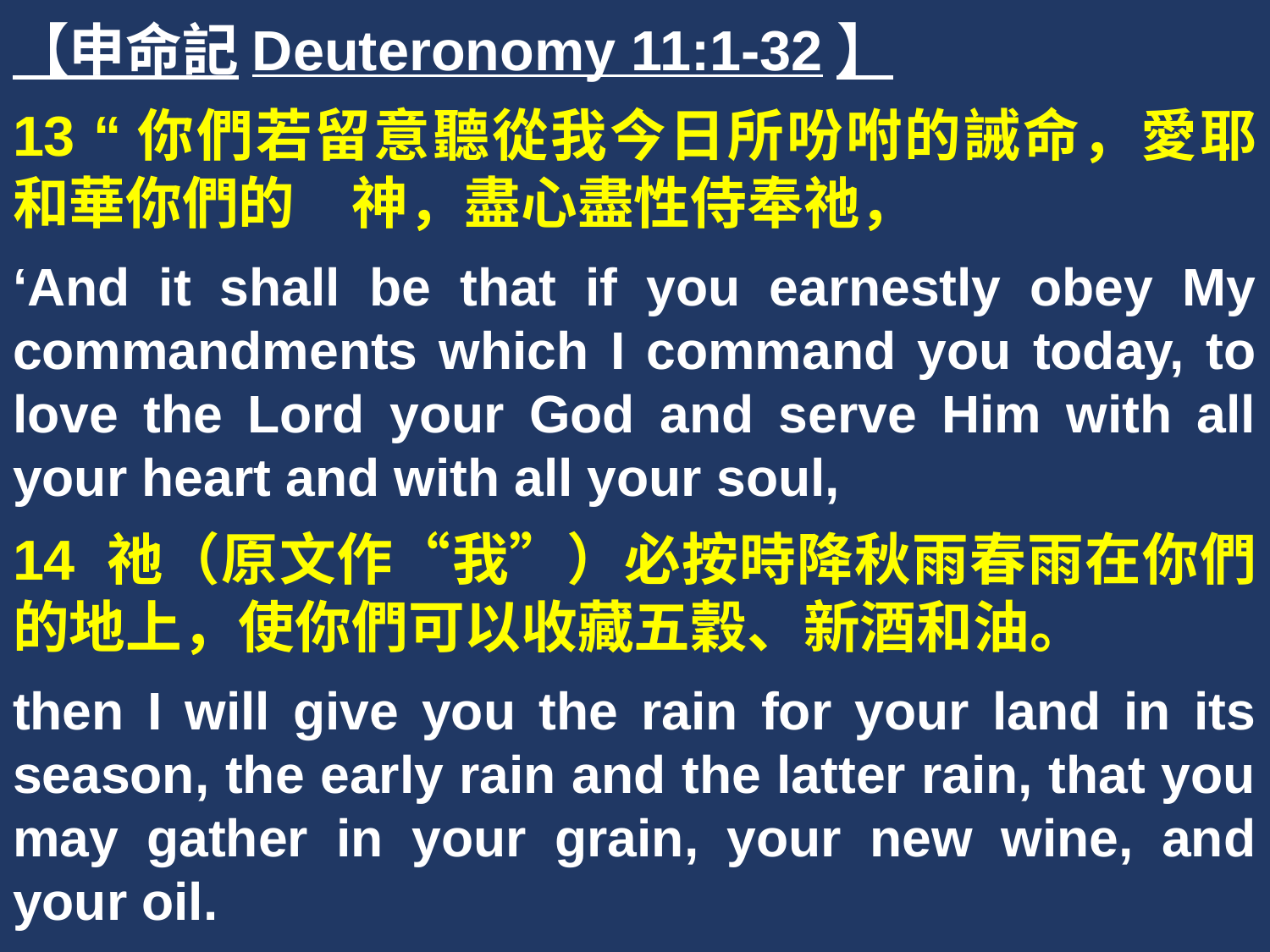

【申命記Deuteronomy 11:1-32】
13 “你們若留意聽從我今日所吩咐的誡命，愛耶和華你們的　神，盡心盡性侍奉祂，
‘And it shall be that if you earnestly obey My commandments which I command you today, to love the Lord your God and serve Him with all your heart and with all your soul,
14 祂（原文作“我”）必按時降秋雨春雨在你們的地上，使你們可以收藏五穀、新酒和油。
then I will give you the rain for your land in its season, the early rain and the latter rain, that you may gather in your grain, your new wine, and your oil.